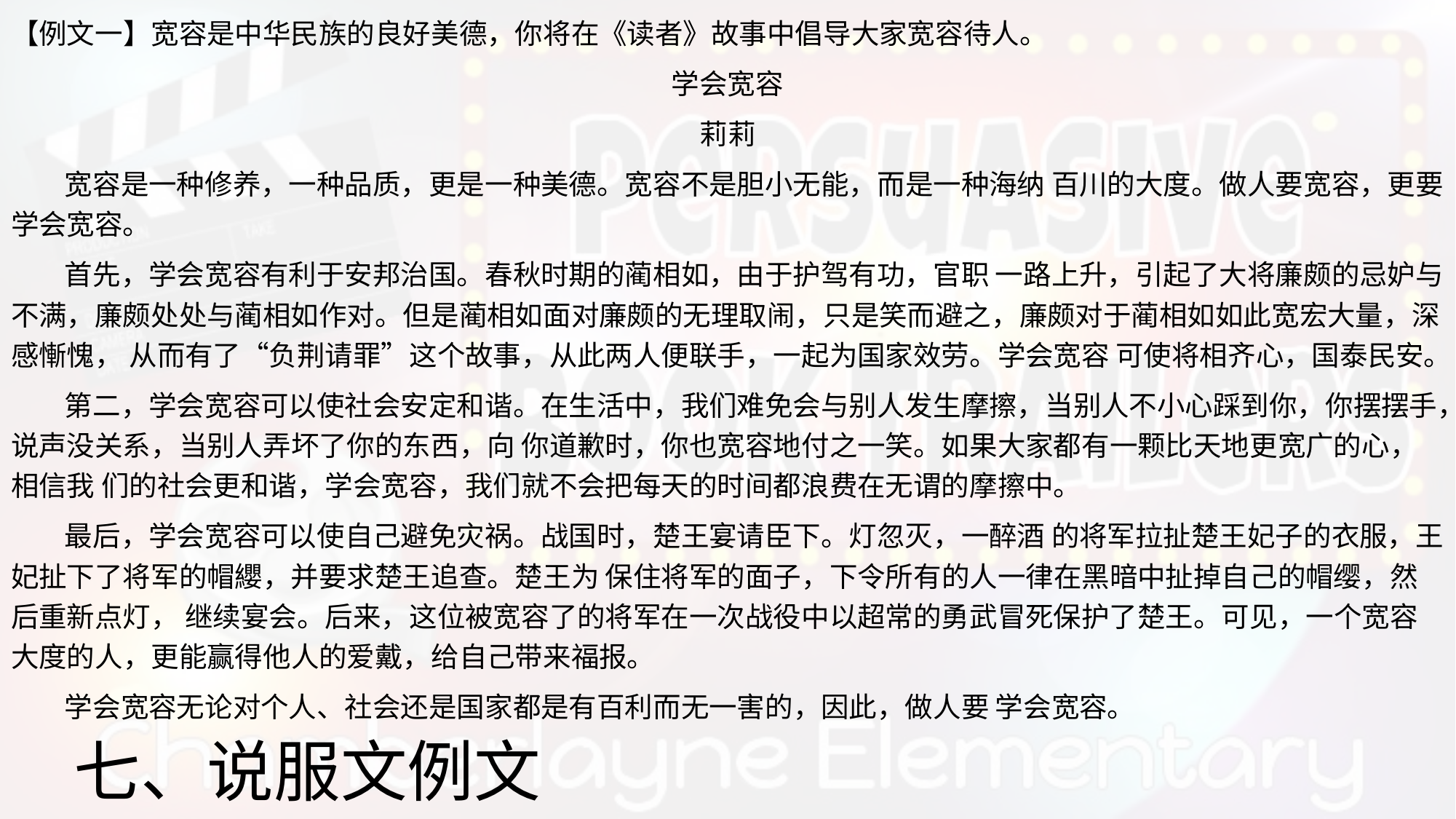

【例文一】宽容是中华民族的良好美德，你将在《读者》故事中倡导大家宽容待人。
学会宽容
莉莉
        宽容是一种修养，一种品质，更是一种美德。宽容不是胆小无能，而是一种海纳 百川的大度。做人要宽容，更要学会宽容。
        首先，学会宽容有利于安邦治国。春秋时期的蔺相如，由于护驾有功，官职 一路上升，引起了大将廉颇的忌妒与不满，廉颇处处与蔺相如作对。但是蔺相如面对廉颇的无理取闹，只是笑而避之，廉颇对于蔺相如如此宽宏大量，深感慚愧， 从而有了“负荆请罪”这个故事，从此两人便联手，一起为国家效劳。学会宽容 可使将相齐心，国泰民安。
        第二，学会宽容可以使社会安定和谐。在生活中，我们难免会与别人发生摩擦，当别人不小心踩到你，你摆摆手，说声没关系，当别人弄坏了你的东西，向 你道歉时，你也宽容地付之一笑。如果大家都有一颗比天地更宽广的心，相信我 们的社会更和谐，学会宽容，我们就不会把每天的时间都浪费在无谓的摩擦中。
        最后，学会宽容可以使自己避免灾祸。战国时，楚王宴请臣下。灯忽灭，一醉酒 的将军拉扯楚王妃子的衣服，王妃扯下了将军的帽纓，并要求楚王追查。楚王为 保住将军的面子，下令所有的人一律在黑暗中扯掉自己的帽缨，然后重新点灯， 继续宴会。后来，这位被宽容了的将军在一次战役中以超常的勇武冒死保护了楚王。可见，一个宽容大度的人，更能赢得他人的爱戴，给自己带来福报。
        学会宽容无论对个人、社会还是国家都是有百利而无一害的，因此，做人要 学会宽容。

# 七、说服文例文